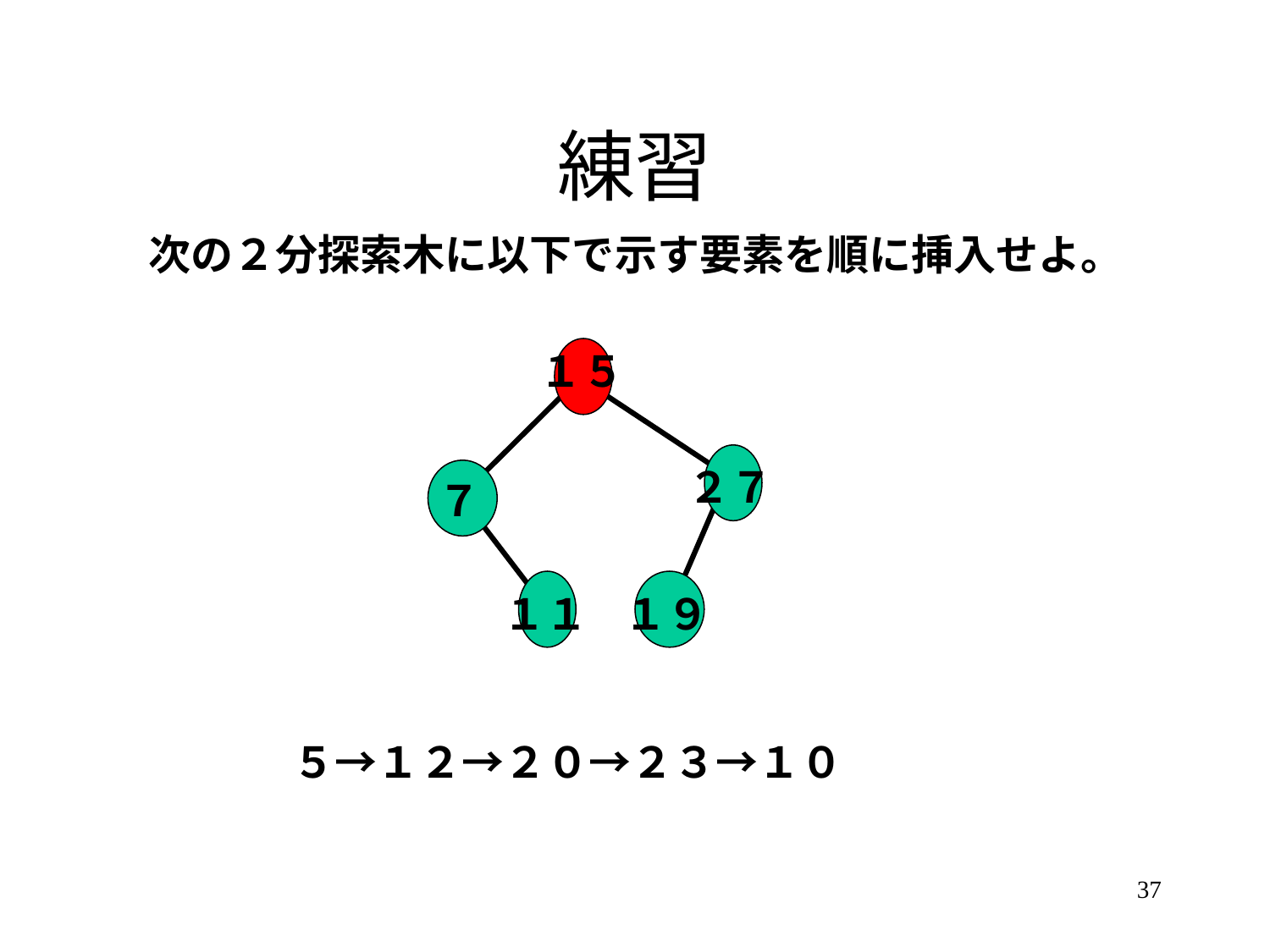

# 練習
次の２分探索木に以下で示す要素を順に挿入せよ。

１５
２７
７
１１
１９
５→１２→２０→２３→１０
37